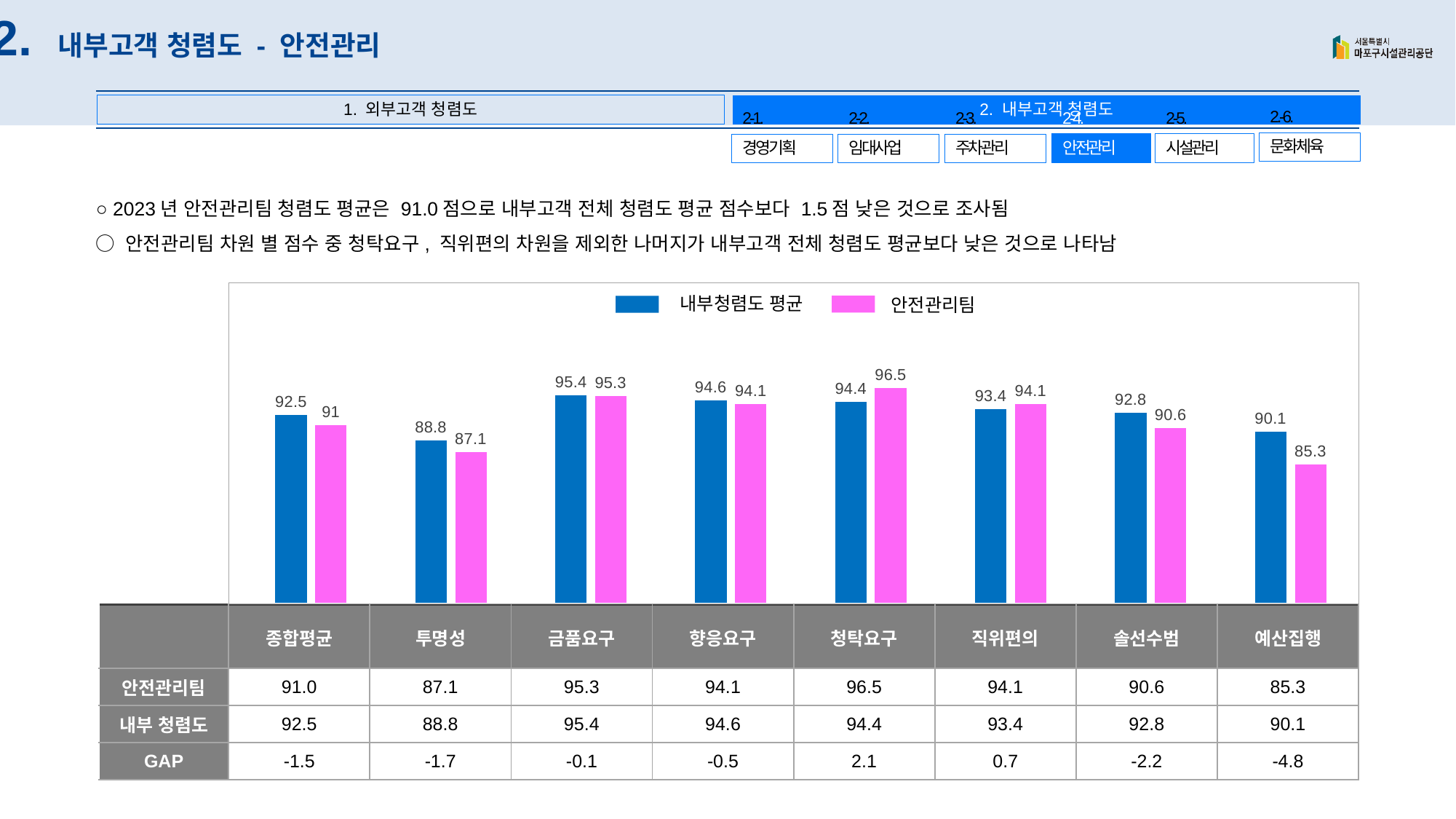

02. 내부고객 청렴도 - 안전관리
1. 외부고객 청렴도
2. 내부고객 청렴도
2.-6.문화체육
2-5.시설관리
2-4.안전관리
2-3.주차관리
2-1.경영기획
2-2.임대사업
○ 2023년 안전관리팀 청렴도 평균은 91.0점으로 내부고객 전체 청렴도 평균 점수보다 1.5점 낮은 것으로 조사됨
○ 안전관리팀 차원 별 점수 중 청탁요구, 직위편의 차원을 제외한 나머지가 내부고객 전체 청렴도 평균보다 낮은 것으로 나타남

내부청렴도 평균
안전관리팀

### Chart

| Category |  |  |
|---|---|---|
|  | 종합평균 | 투명성 | 금품요구 | 향응요구 | 청탁요구 | 직위편의 | 솔선수범 | 예산집행 |
| --- | --- | --- | --- | --- | --- | --- | --- | --- |
| 안전관리팀 | 91.0 | 87.1 | 95.3 | 94.1 | 96.5 | 94.1 | 90.6 | 85.3 |
| 내부 청렴도 | 92.5 | 88.8 | 95.4 | 94.6 | 94.4 | 93.4 | 92.8 | 90.1 |
| GAP | -1.5 | -1.7 | -0.1 | -0.5 | 2.1 | 0.7 | -2.2 | -4.8 |